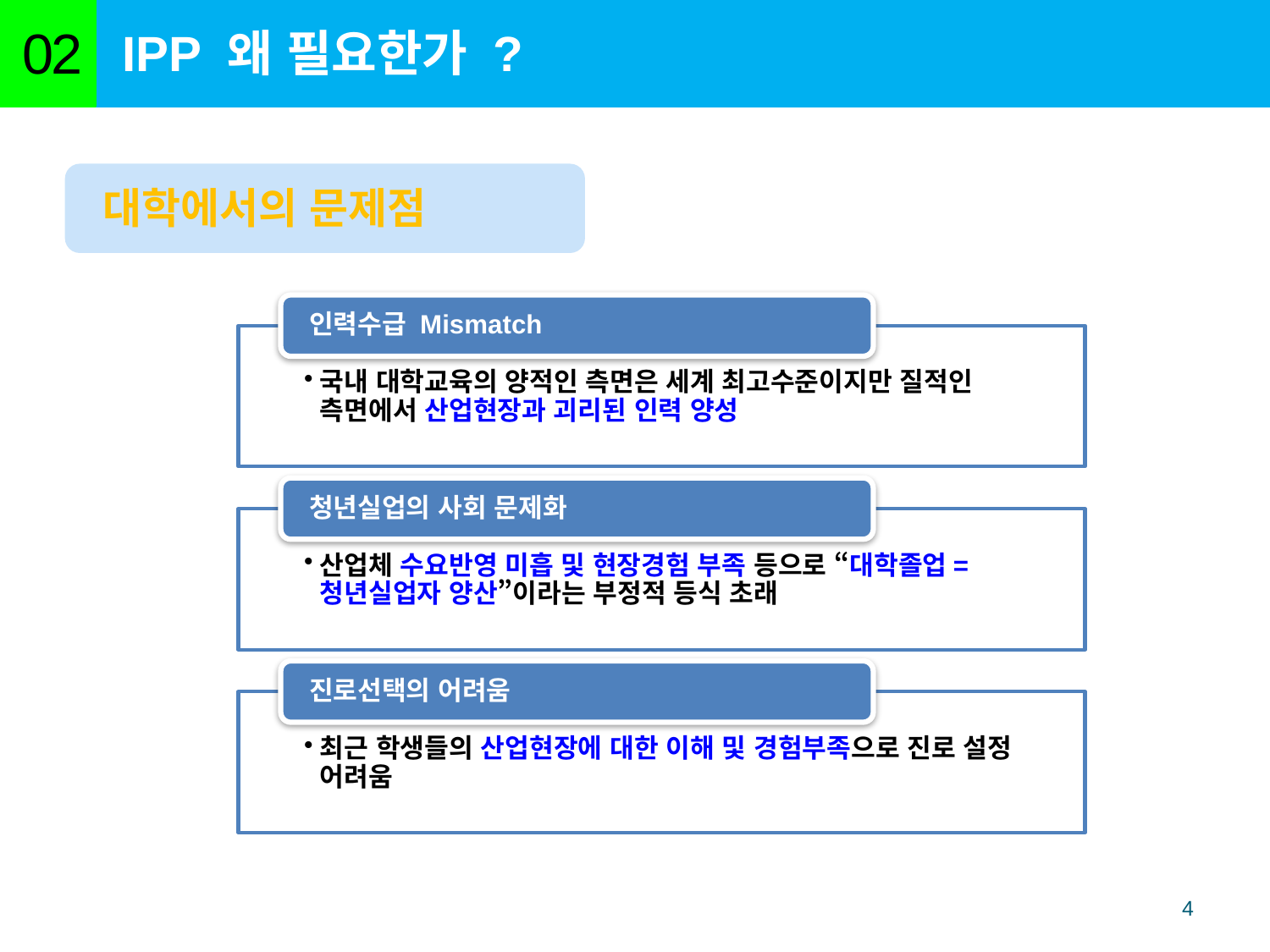

IPP 왜 필요한가 ?
02

 대학에서의 문제점
국내 대학교육의 양적인 측면은 세계 최고수준이지만 질적인 측면에서 산업현장과 괴리된 인력 양성
인력수급 Mismatch
산업체 수요반영 미흡 및 현장경험 부족 등으로 “대학졸업=청년실업자 양산”이라는 부정적 등식 초래
청년실업의 사회 문제화
최근 학생들의 산업현장에 대한 이해 및 경험부족으로 진로 설정 어려움
진로선택의 어려움
4